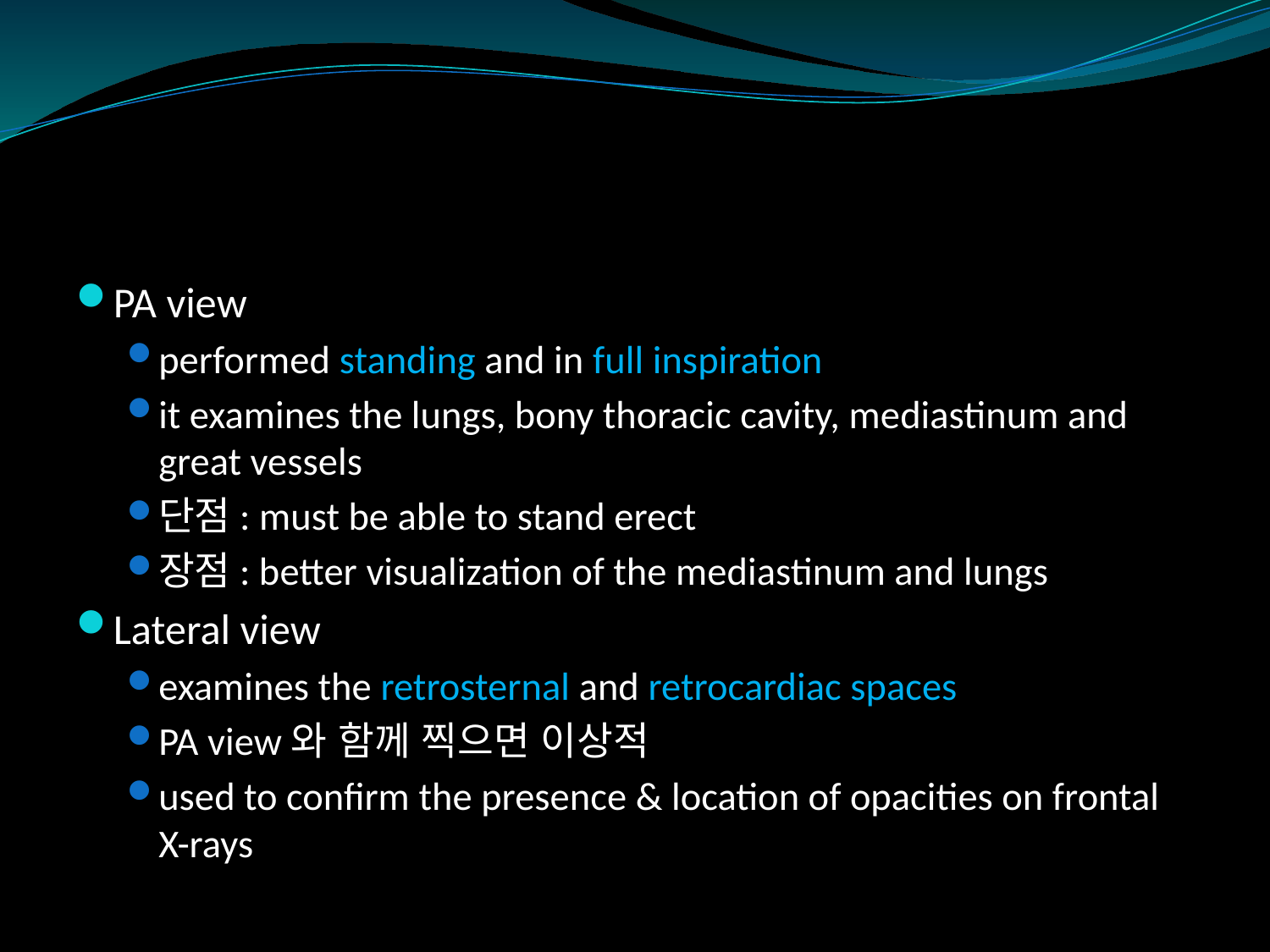

#
PA view
performed standing and in full inspiration
it examines the lungs, bony thoracic cavity, mediastinum and great vessels
단점: must be able to stand erect
장점: better visualization of the mediastinum and lungs
Lateral view
examines the retrosternal and retrocardiac spaces
PA view와 함께 찍으면 이상적
used to confirm the presence & location of opacities on frontal X-rays